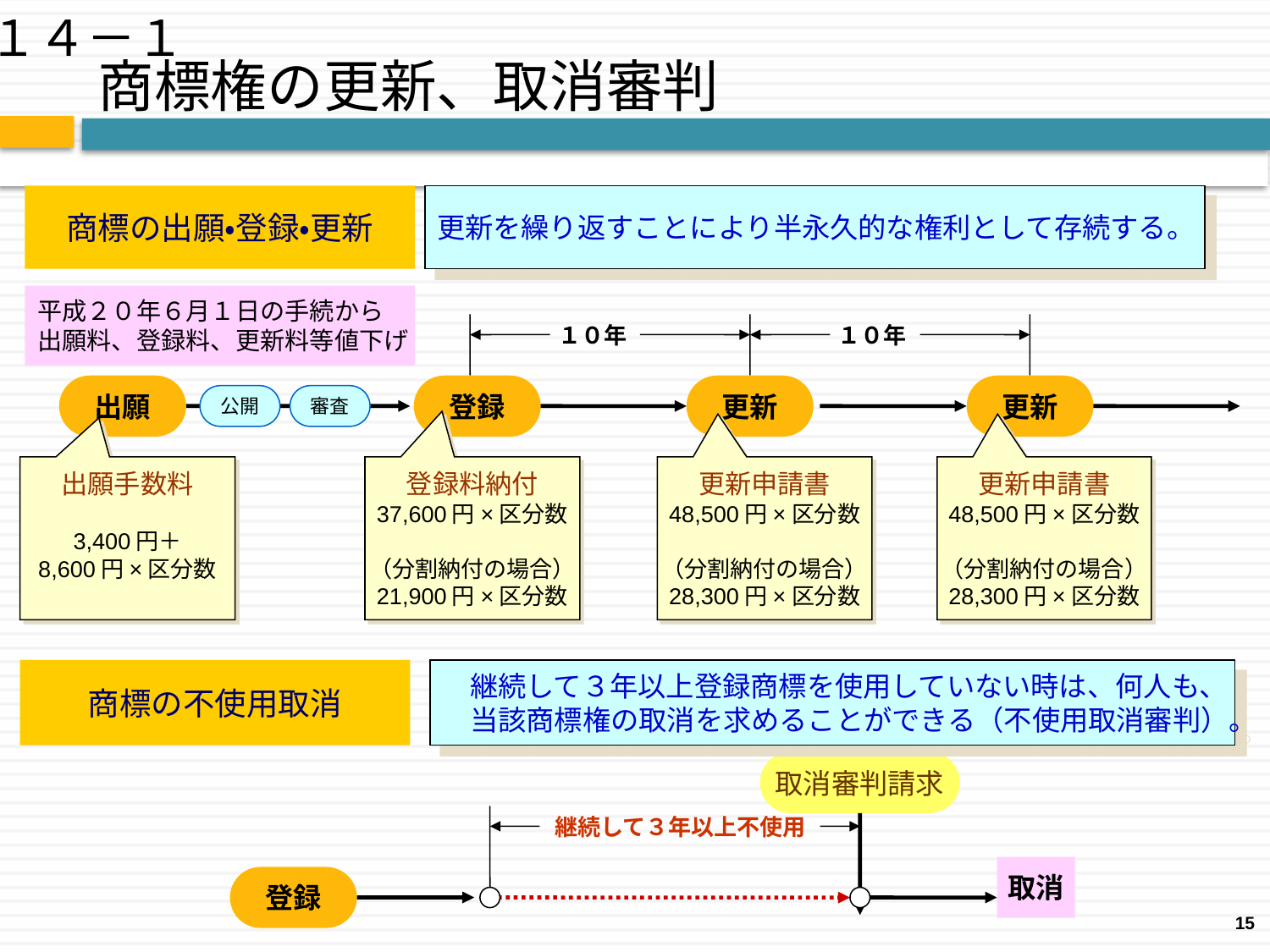

１４－１
# 商標権の更新、取消審判
商標の出願・登録・更新
更新を繰り返すことにより半永久的な権利として存続する。
平成２０年６月１日の手続から
出願料、登録料、更新料等値下げ

１０年

１０年

出願
出願手数料

3,400円＋
8,600円×区分数

登録
登録料納付
37,600円×区分数

（分割納付の場合）
21,900円×区分数
更新

更新申請書
48,500円×区分数

（分割納付の場合）
28,300円×区分数
更新

更新申請書
48,500円×区分数

（分割納付の場合）
28,300円×区分数
公開
審査

商標の不使用取消
　継続して３年以上登録商標を使用していない時は、何人も、
　当該商標権の取消を求めることができる（不使用取消審判）。
取消審判請求

継続して３年以上不使用

取消

登録

15